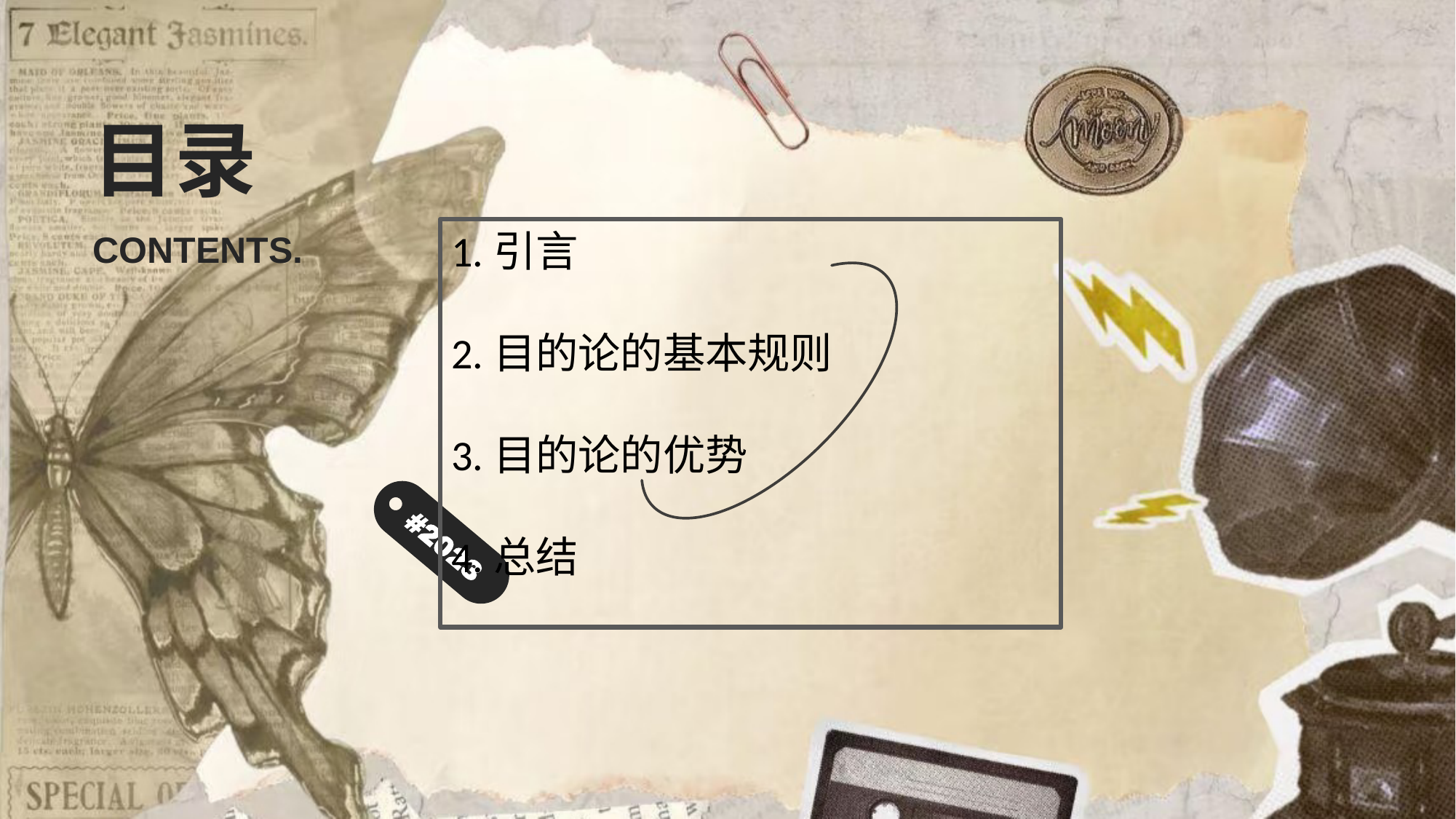

目录
1.引言

2.目的论的基本规则

3.目的论的优势

4.总结

CONTENTS.

 #2023